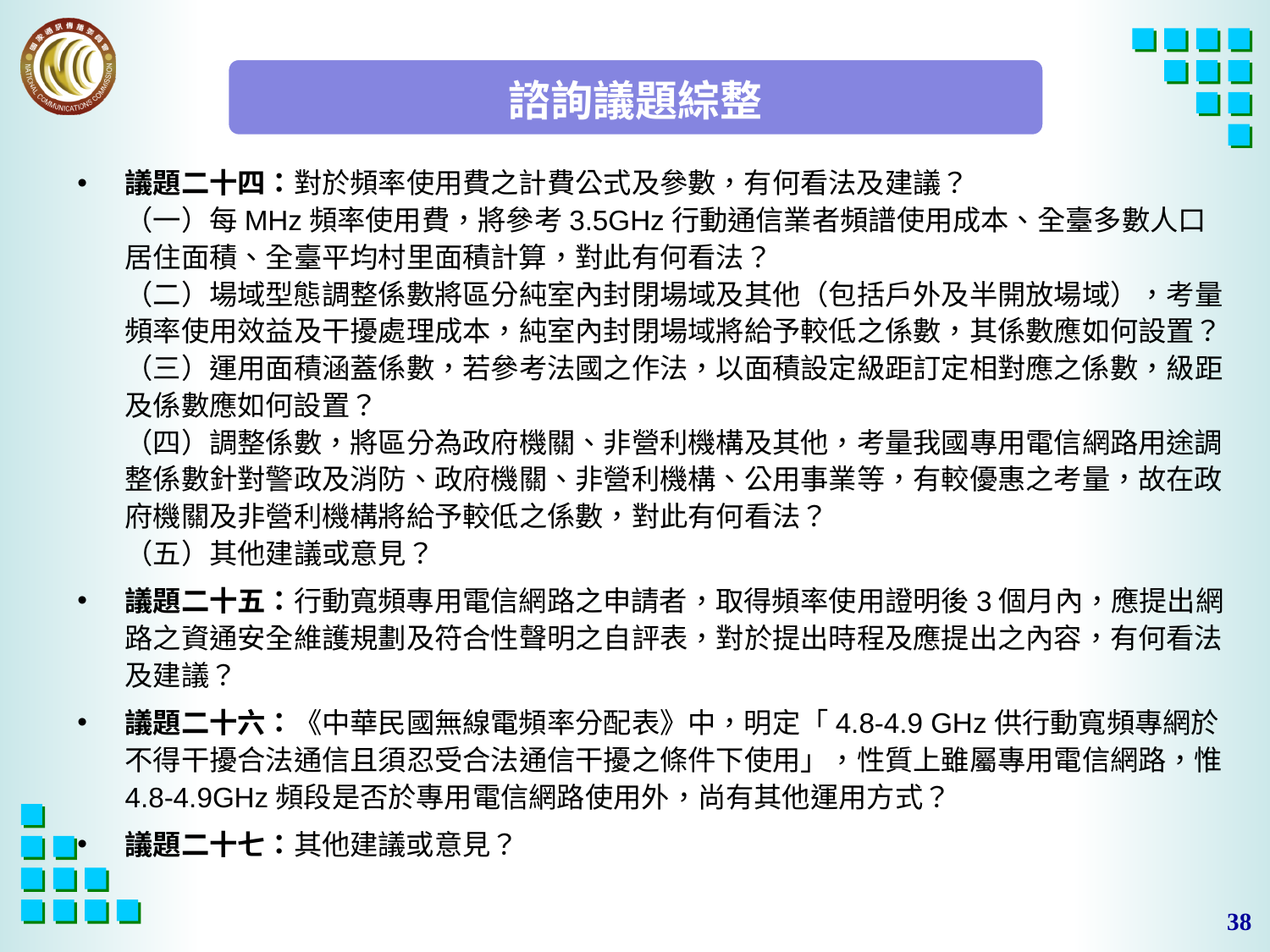

# 諮詢議題綜整
議題二十四：對於頻率使用費之計費公式及參數，有何看法及建議？
（一）每MHz頻率使用費，將參考3.5GHz行動通信業者頻譜使用成本、全臺多數人口居住面積、全臺平均村里面積計算，對此有何看法？
（二）場域型態調整係數將區分純室內封閉場域及其他（包括戶外及半開放場域），考量頻率使用效益及干擾處理成本，純室內封閉場域將給予較低之係數，其係數應如何設置？
（三）運用面積涵蓋係數，若參考法國之作法，以面積設定級距訂定相對應之係數，級距及係數應如何設置？
（四）調整係數，將區分為政府機關、非營利機構及其他，考量我國專用電信網路用途調整係數針對警政及消防、政府機關、非營利機構、公用事業等，有較優惠之考量，故在政府機關及非營利機構將給予較低之係數，對此有何看法？
（五）其他建議或意見？
議題二十五：行動寬頻專用電信網路之申請者，取得頻率使用證明後3個月內，應提出網路之資通安全維護規劃及符合性聲明之自評表，對於提出時程及應提出之內容，有何看法及建議？
議題二十六：《中華民國無線電頻率分配表》中，明定「4.8-4.9 GHz供行動寬頻專網於不得干擾合法通信且須忍受合法通信干擾之條件下使用」，性質上雖屬專用電信網路，惟4.8-4.9GHz頻段是否於專用電信網路使用外，尚有其他運用方式？
議題二十七：其他建議或意見？